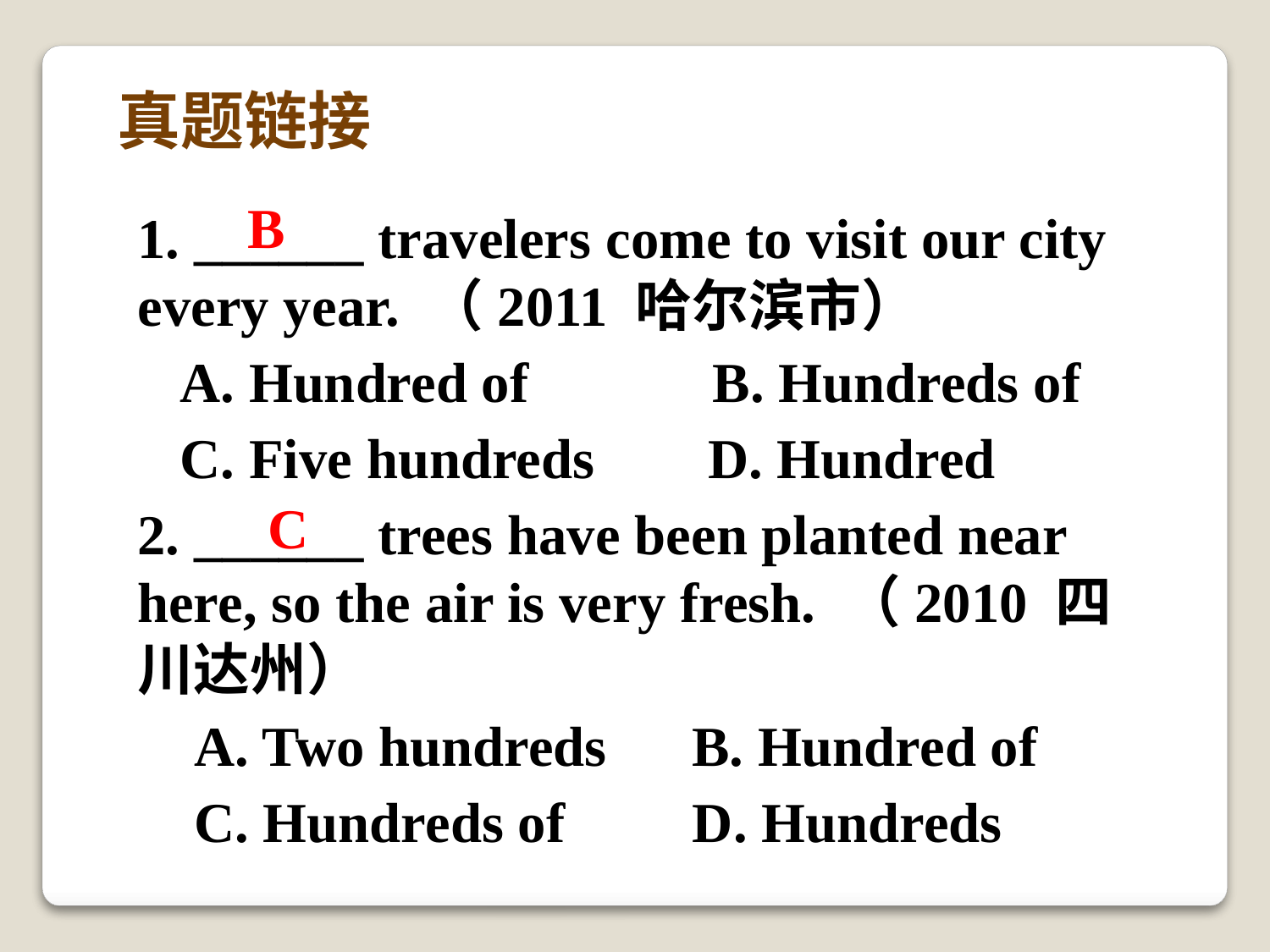

真题链接
B
1. ______ travelers come to visit our city every year. （2011 哈尔滨市）
   A. Hundred of             B. Hundreds of
   C. Five hundreds        D. Hundred
2. ______ trees have been planted near here, so the air is very fresh. （2010 四川达州）
    A. Two hundreds      B. Hundred of
    C. Hundreds of         D. Hundreds
C